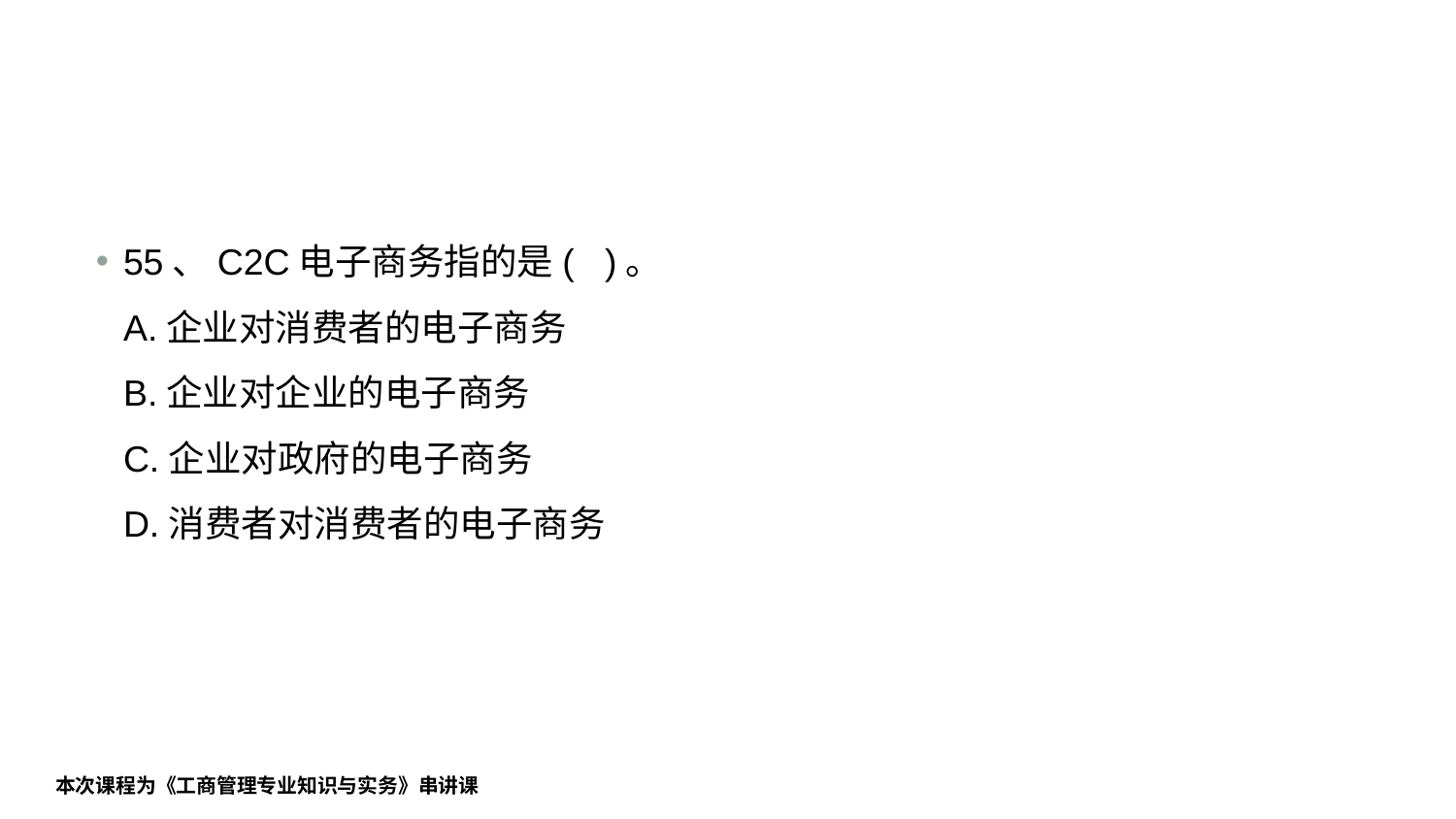

#

55、C2C电子商务指的是(   )。
A.企业对消费者的电子商务
B.企业对企业的电子商务
C.企业对政府的电子商务
D.消费者对消费者的电子商务